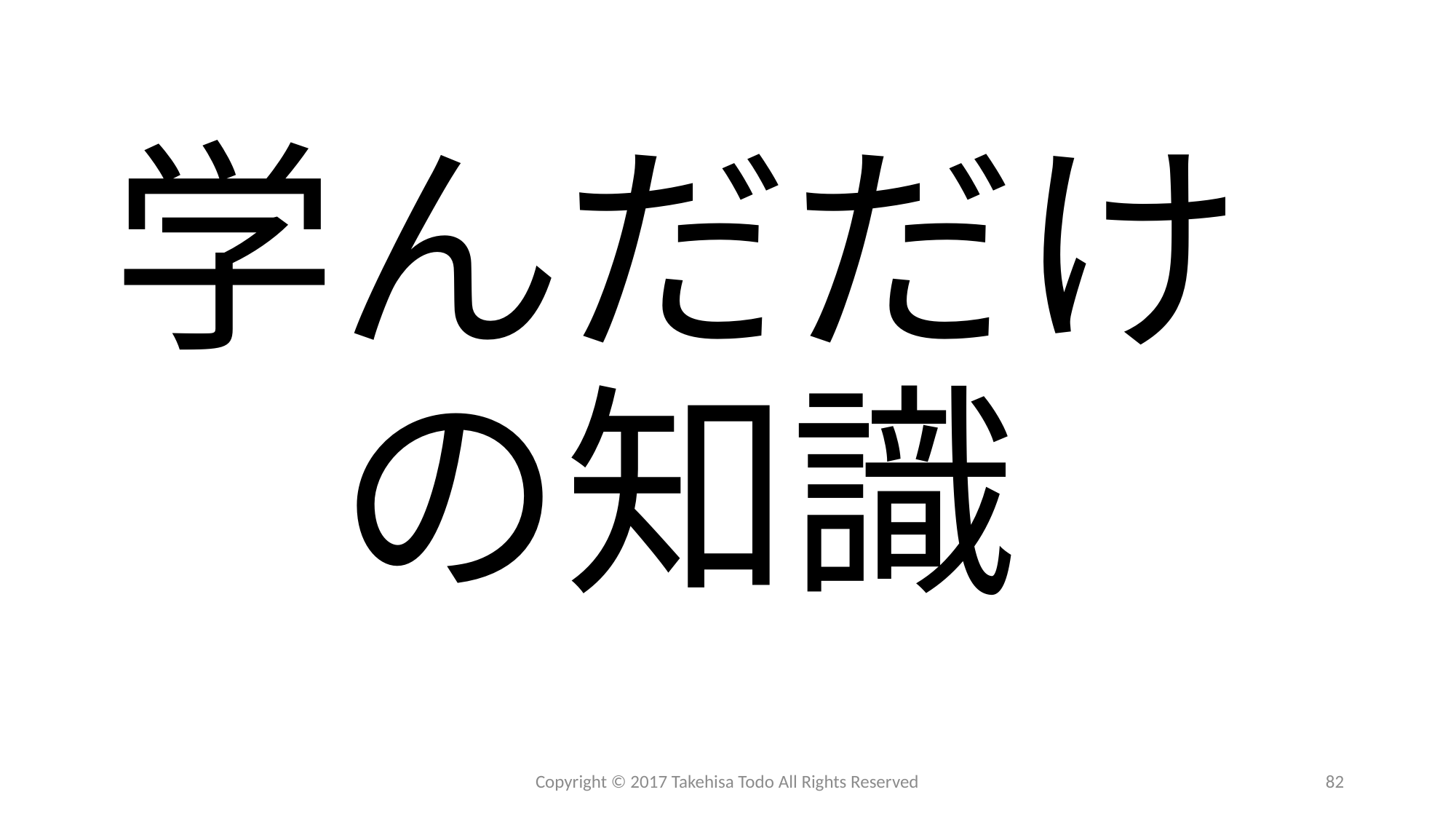

# 学んだだけ 　の知識
Copyright © 2017 Takehisa Todo All Rights Reserved
82